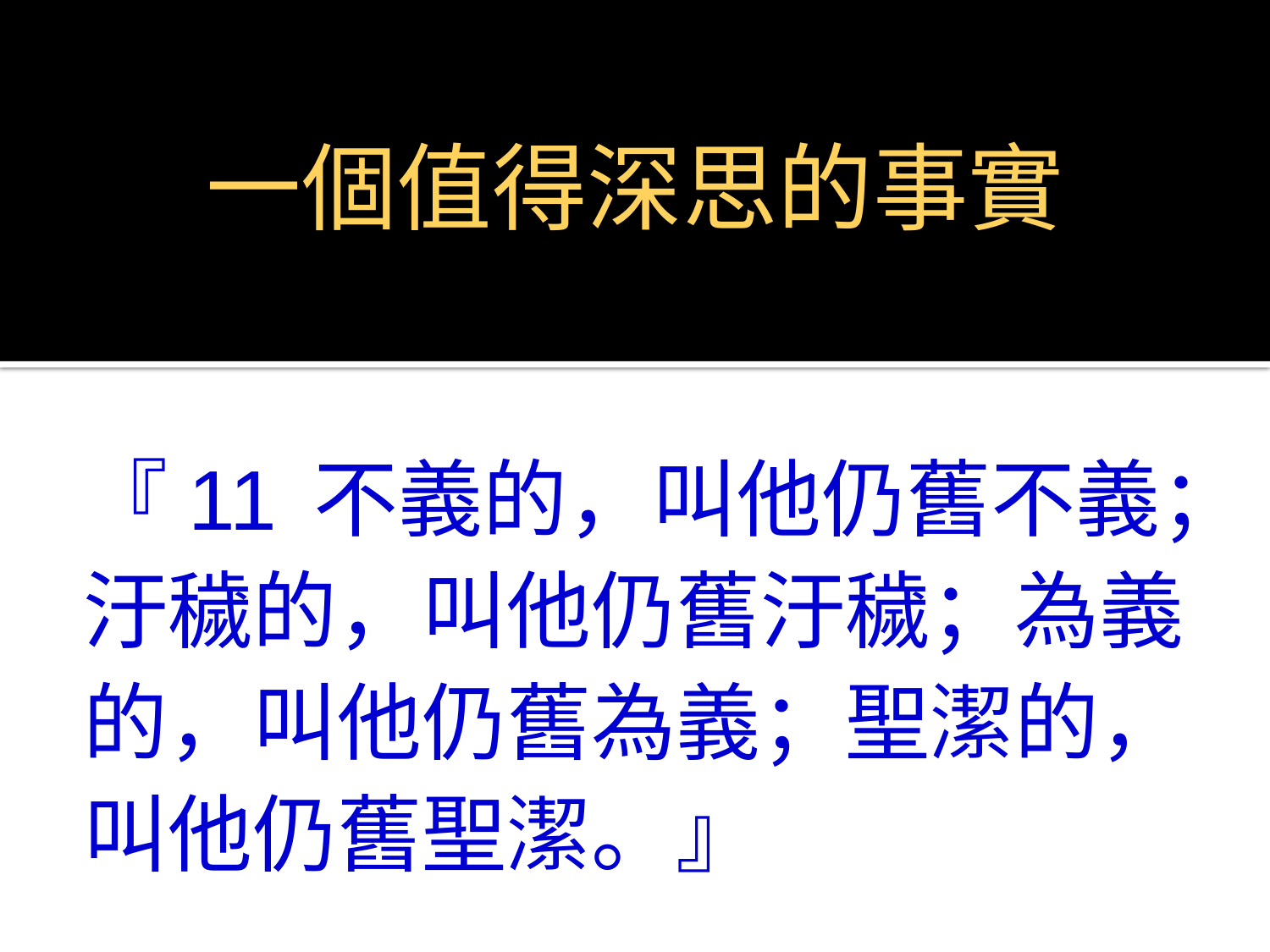

# 一個值得深思的事實
『11 不義的，叫他仍舊不義；汙穢的，叫他仍舊汙穢；為義的，叫他仍舊為義；聖潔的，叫他仍舊聖潔。』